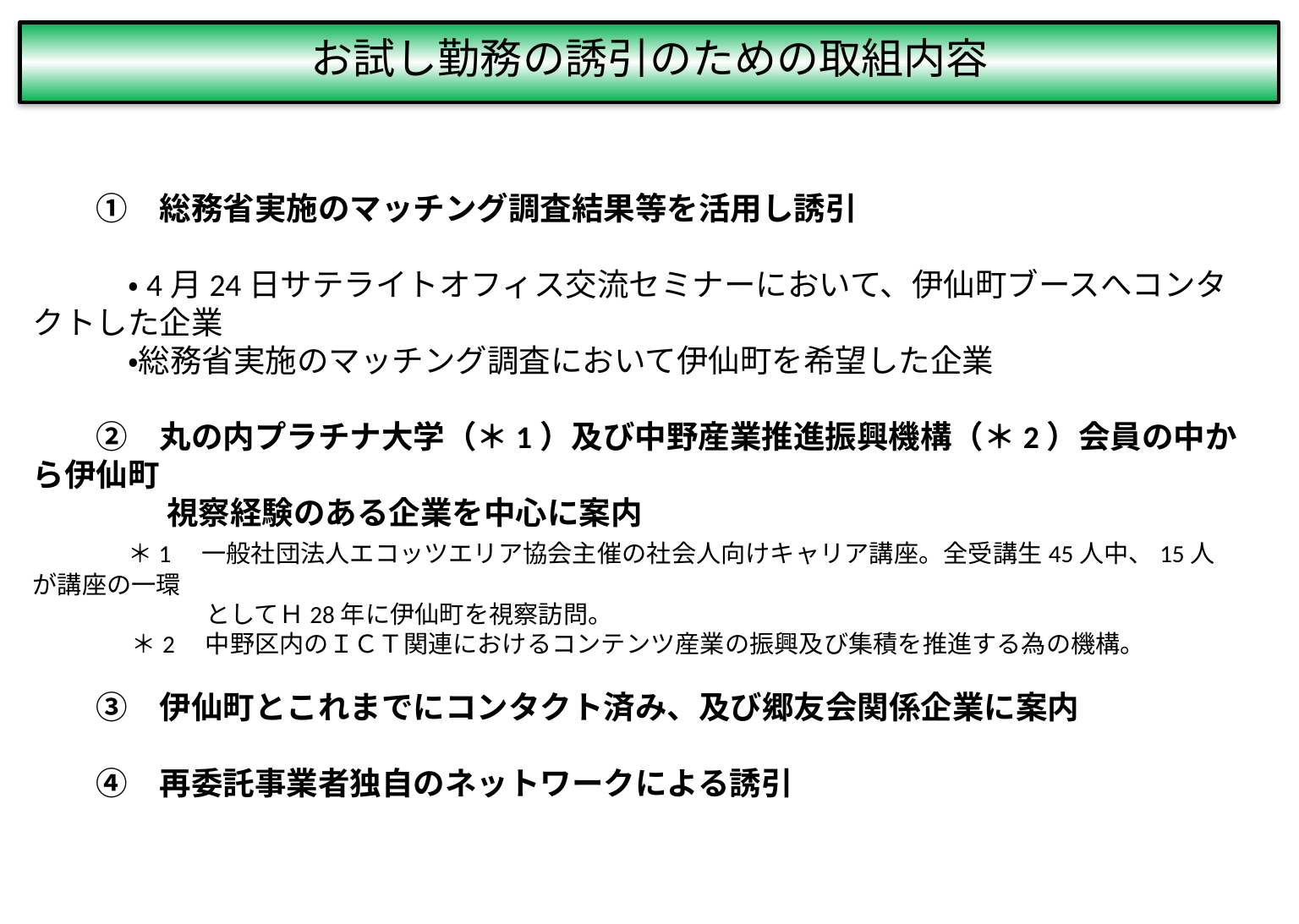

# お試し勤務の誘引のための取組内容
　　①　総務省実施のマッチング調査結果等を活用し誘引

　　　・4月24日サテライトオフィス交流セミナーにおいて、伊仙町ブースへコンタクトした企業
　　　・総務省実施のマッチング調査において伊仙町を希望した企業

　　②　丸の内プラチナ大学（＊1）及び中野産業推進振興機構（＊2）会員の中から伊仙町
　　　　 視察経験のある企業を中心に案内
　　　＊1　一般社団法人エコッツエリア協会主催の社会人向けキャリア講座。全受講生45人中、15人が講座の一環
　　　　　　　としてＨ28年に伊仙町を視察訪問。
　　　　＊2　中野区内のＩＣＴ関連におけるコンテンツ産業の振興及び集積を推進する為の機構。

　　③　伊仙町とこれまでにコンタクト済み、及び郷友会関係企業に案内

　　④　再委託事業者独自のネットワークによる誘引